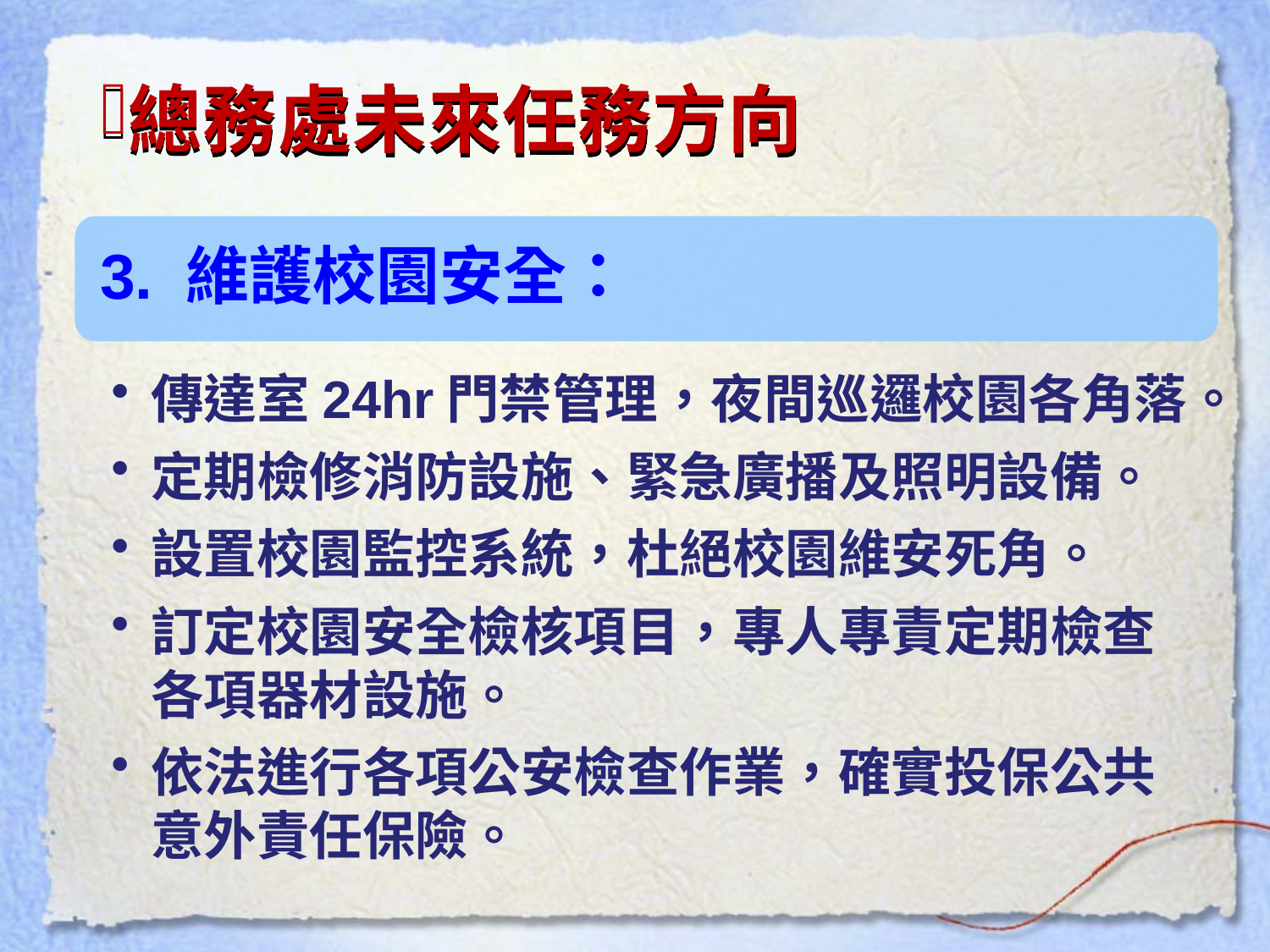

總務處未來任務方向
3. 維護校園安全：
傳達室24hr門禁管理，夜間巡邏校園各角落。
定期檢修消防設施、緊急廣播及照明設備。
設置校園監控系統，杜絕校園維安死角。
訂定校園安全檢核項目，專人專責定期檢查各項器材設施。
依法進行各項公安檢查作業，確實投保公共意外責任保險。